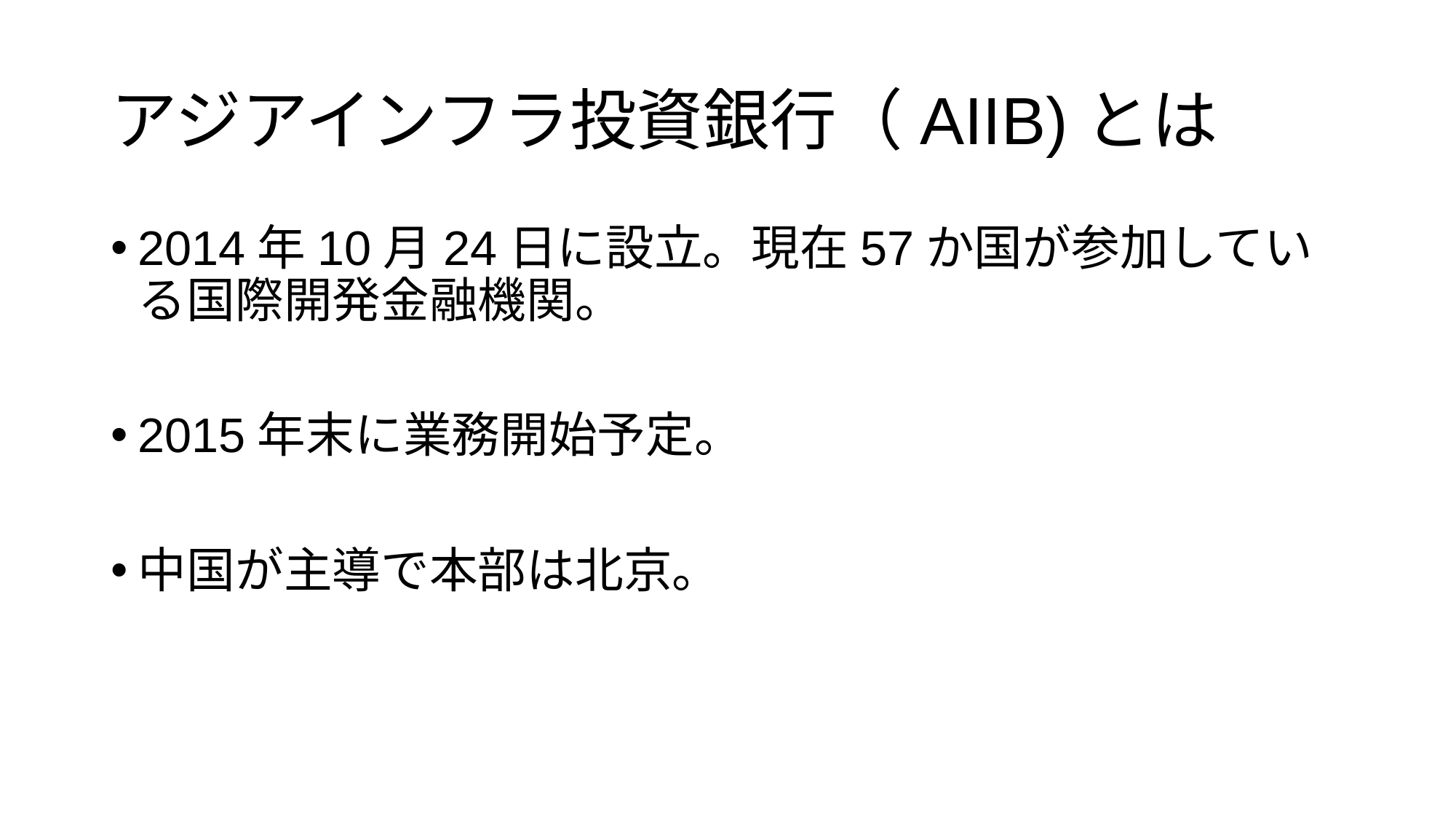

# アジアインフラ投資銀行（AIIB)とは
2014年10月24日に設立。現在57か国が参加している国際開発金融機関。

2015年末に業務開始予定。

中国が主導で本部は北京。